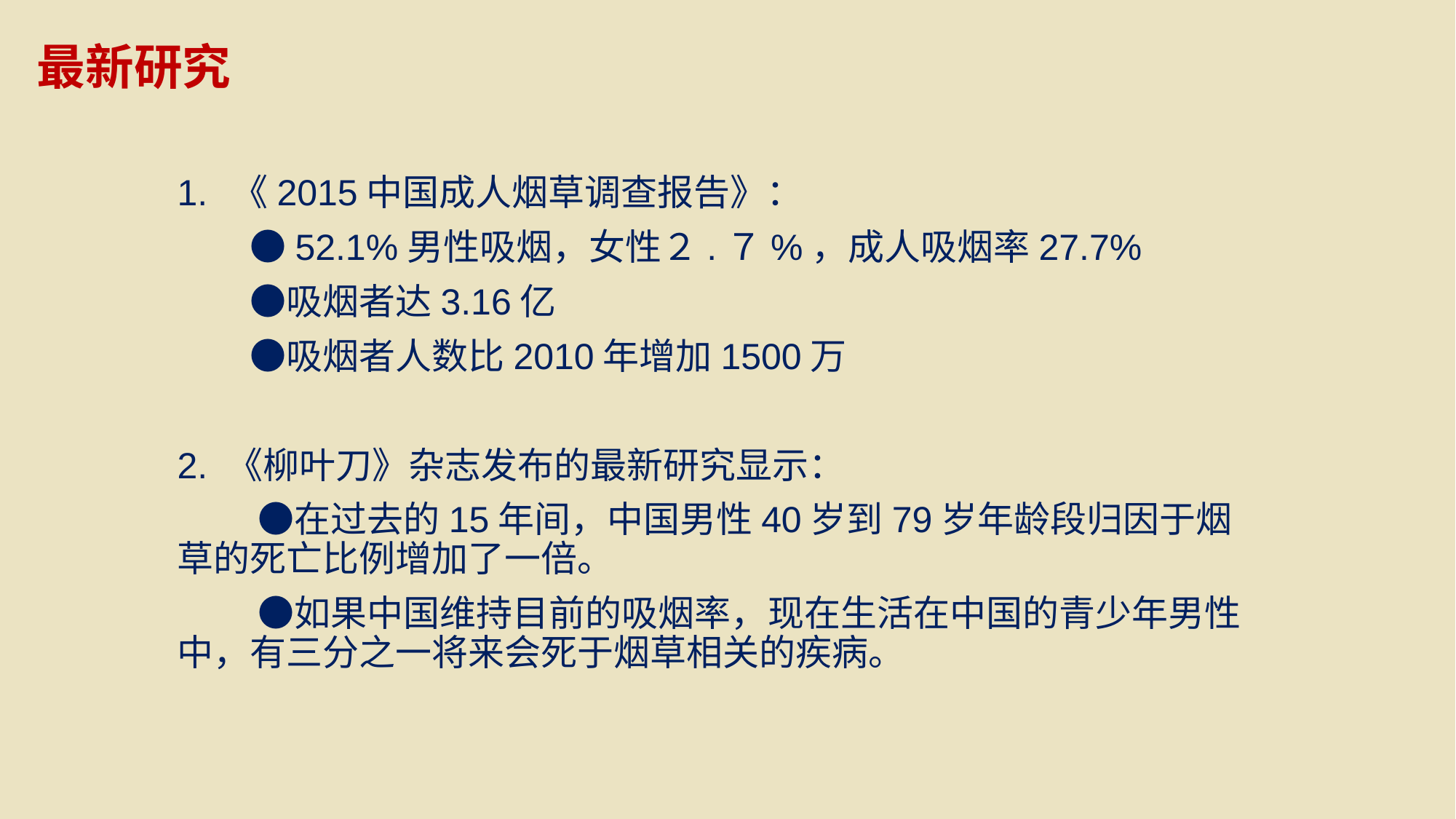

最新研究
《2015中国成人烟草调查报告》：
　　●52.1%男性吸烟，女性２.７%，成人吸烟率27.7%
　　●吸烟者达3.16亿
　　●吸烟者人数比2010年增加1500万

2. 《柳叶刀》杂志发布的最新研究显示：
　　 ●在过去的15年间，中国男性40岁到79岁年龄段归因于烟草的死亡比例增加了一倍。
　　 ●如果中国维持目前的吸烟率，现在生活在中国的青少年男性中，有三分之一将来会死于烟草相关的疾病。